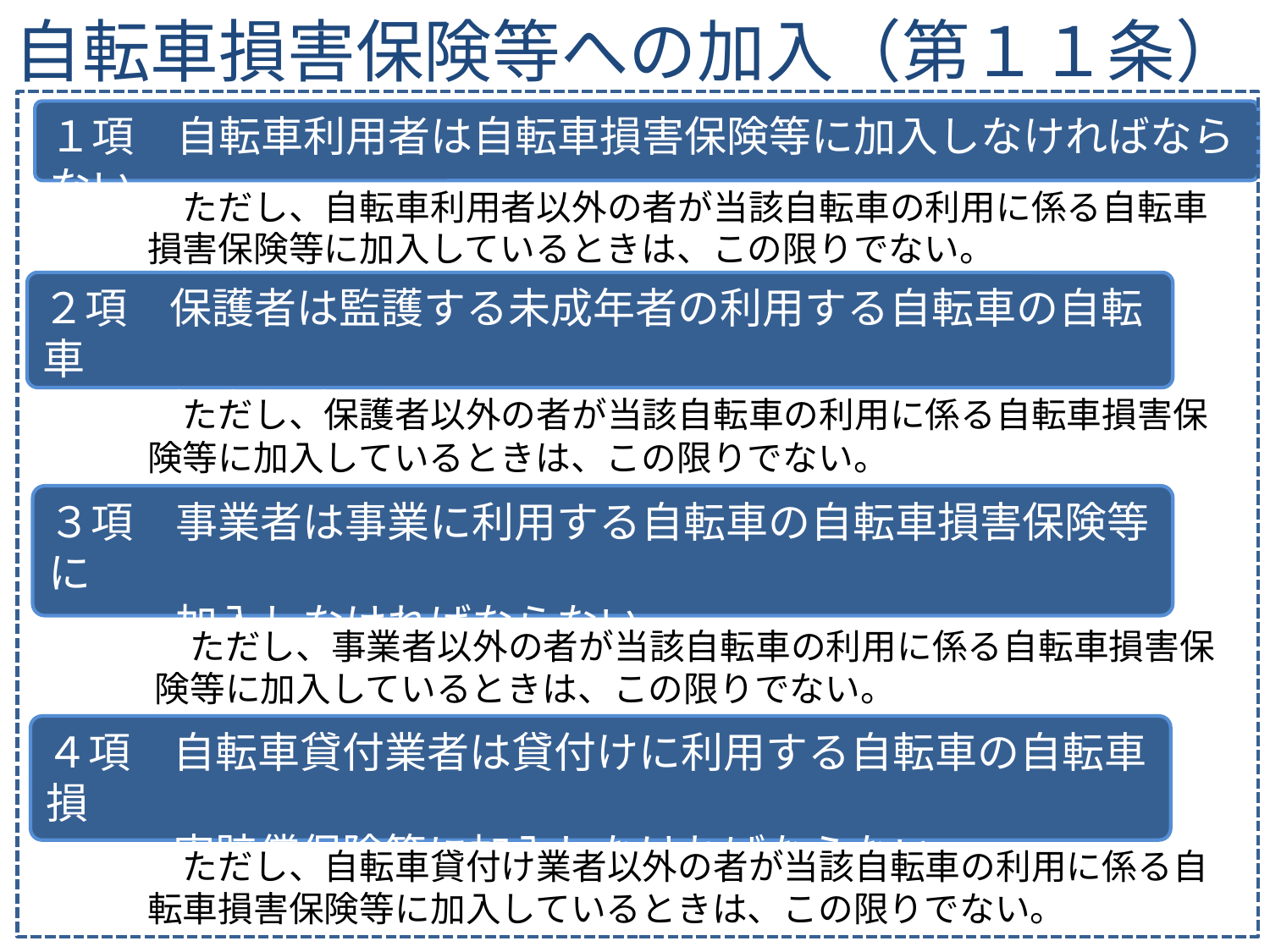

自転車損害保険等への加入（第１１条）

１項　自転車利用者は自転車損害保険等に加入しなければならない
　ただし、自転車利用者以外の者が当該自転車の利用に係る自転車損害保険等に加入しているときは、この限りでない。
２項　保護者は監護する未成年者の利用する自転車の自転車
　　　損害保険に加入しなければならない
　ただし、保護者以外の者が当該自転車の利用に係る自転車損害保険等に加入しているときは、この限りでない。
３項　事業者は事業に利用する自転車の自転車損害保険等に
　　　加入しなければならない
　ただし、事業者以外の者が当該自転車の利用に係る自転車損害保険等に加入しているときは、この限りでない。
４項　自転車貸付業者は貸付けに利用する自転車の自転車損
　　　害賠償保険等に加入しなければならない
　ただし、自転車貸付け業者以外の者が当該自転車の利用に係る自転車損害保険等に加入しているときは、この限りでない。